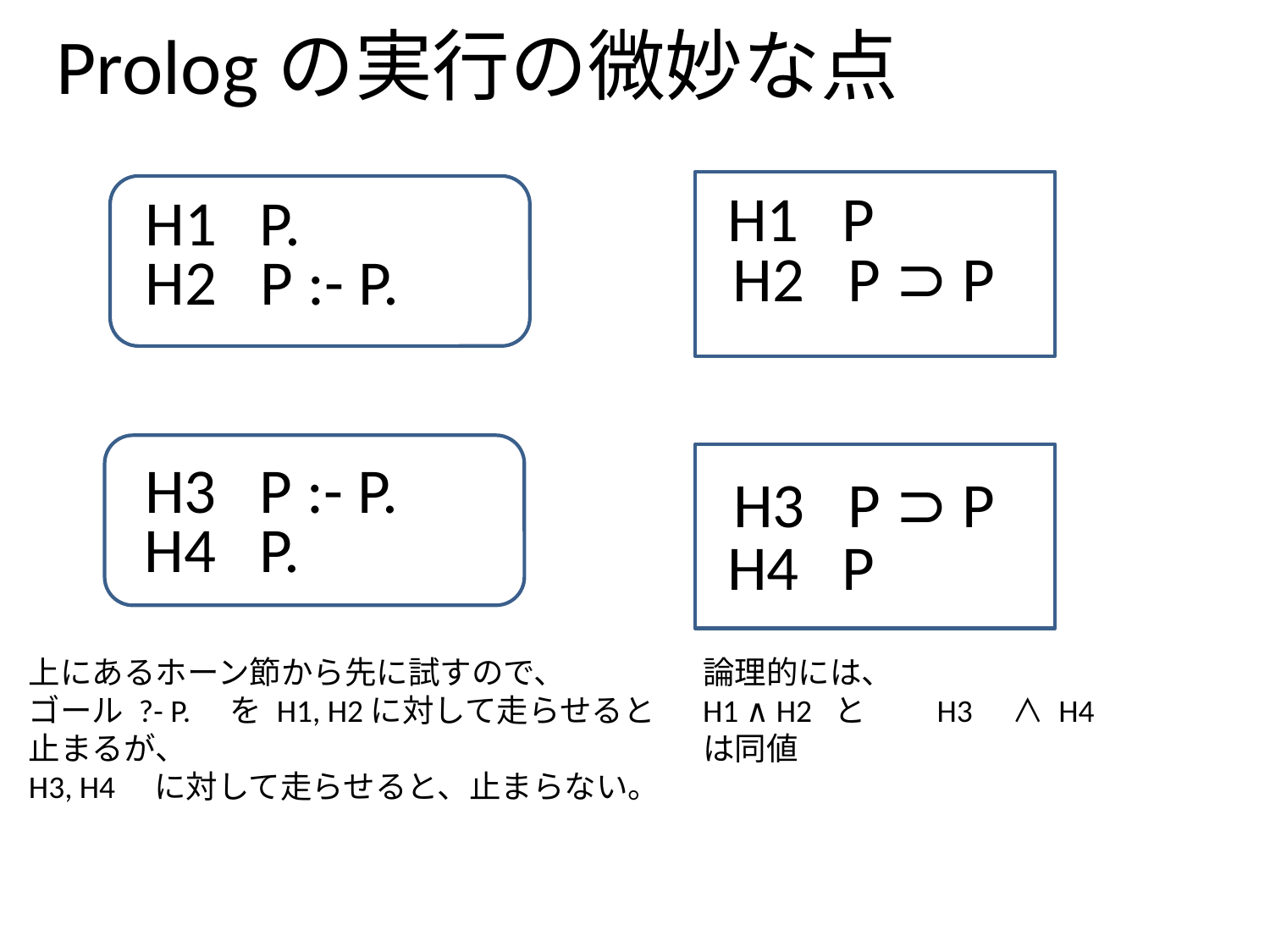

# Prologの実行の微妙な点

H1   P

H1   P.
H2   P ⊃ P
H2   P :- P.

H3   P :- P.

H3   P ⊃ P
H4   P.
H4   P
上にあるホーン節から先に試すので、
ゴール ?- P.　を H1, H2に対して走らせると
止まるが、
H3, H4　に対して走らせると、止まらない。
論理的には、
H1 ∧ H2  と　　H3　∧ H4
は同値